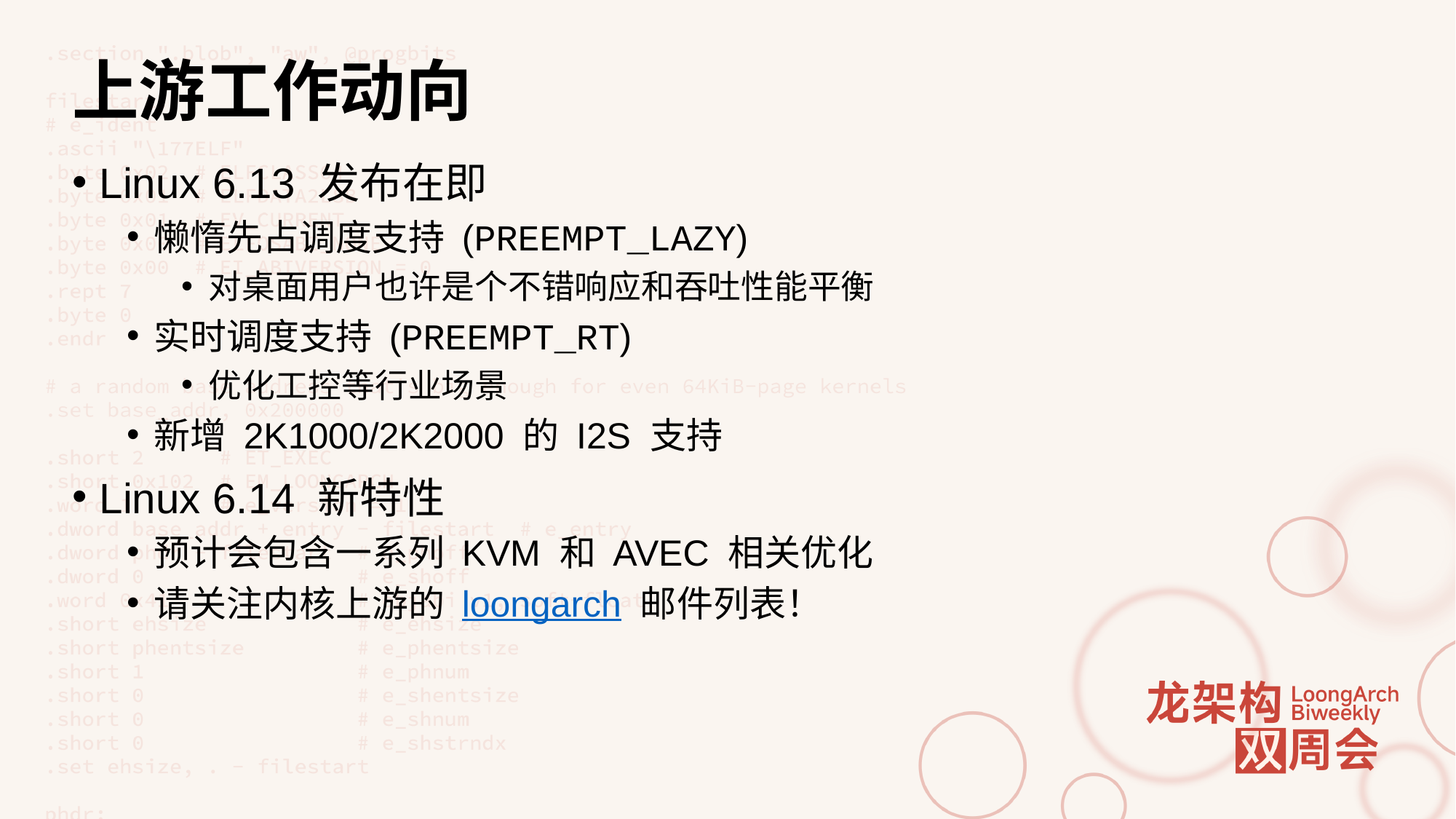

# 上游工作动向
Linux 6.13 发布在即
懒惰先占调度支持 (PREEMPT_LAZY)
对桌面用户也许是个不错响应和吞吐性能平衡
实时调度支持 (PREEMPT_RT)
优化工控等行业场景
新增 2K1000/2K2000 的 I2S 支持
Linux 6.14 新特性
预计会包含一系列 KVM 和 AVEC 相关优化
请关注内核上游的 loongarch 邮件列表！